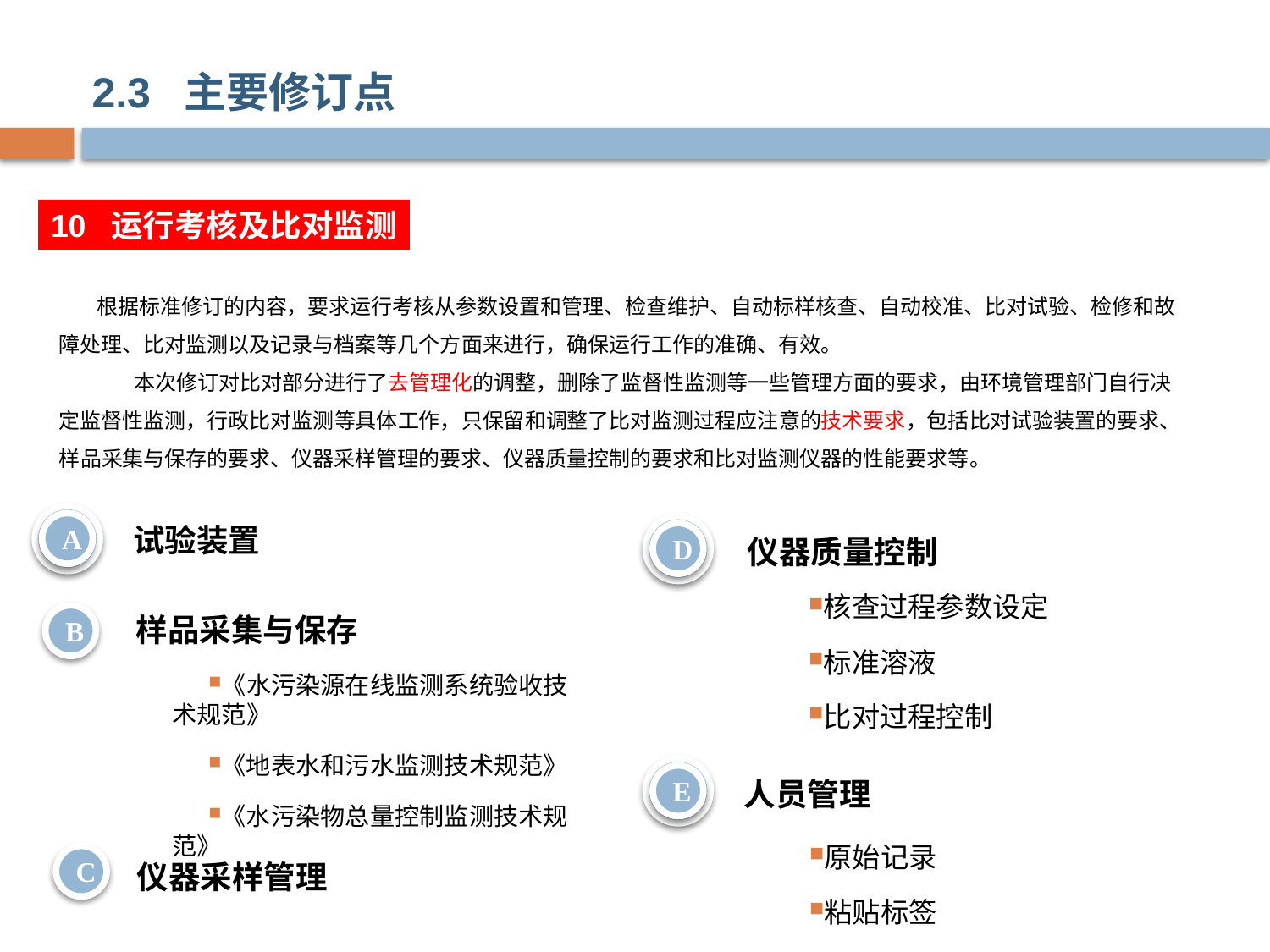

2.3  主要修订点

10  运行考核及比对监测
10
根据标准修订的内容，要求运行考核从参数设置和管理、检查维护、自动标样核查、自动校准、比对试验、检修和故障处理、比对监测以及记录与档案等几个方面来进行，确保运行工作的准确、有效。
       本次修订对比对部分进行了去管理化的调整，删除了监督性监测等一些管理方面的要求，由环境管理部门自行决定监督性监测，行政比对监测等具体工作，只保留和调整了比对监测过程应注意的技术要求，包括比对试验装置的要求、样品采集与保存的要求、仪器采样管理的要求、仪器质量控制的要求和比对监测仪器的性能要求等。

A
试验装置

D
仪器质量控制
核查过程参数设定
标准溶液
比对过程控制
样品采集与保存
B
《水污染源在线监测系统验收技术规范》
《地表水和污水监测技术规范》
《水污染物总量控制监测技术规范》

E
人员管理
原始记录
粘贴标签
C
仪器采样管理
30